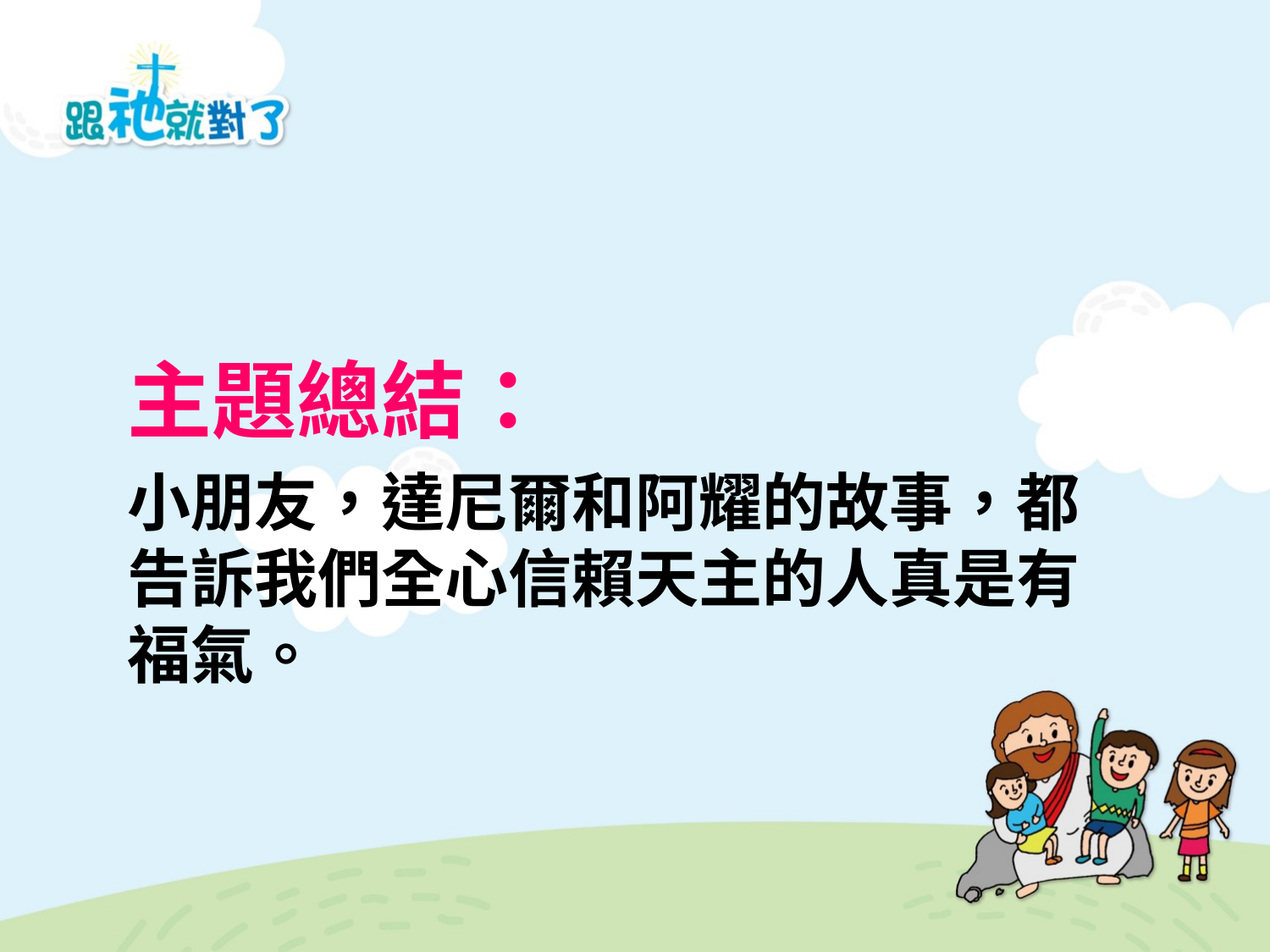

主題總結：
小朋友，達尼爾和阿耀的故事，都告訴我們全心信賴天主的人真是有福氣。